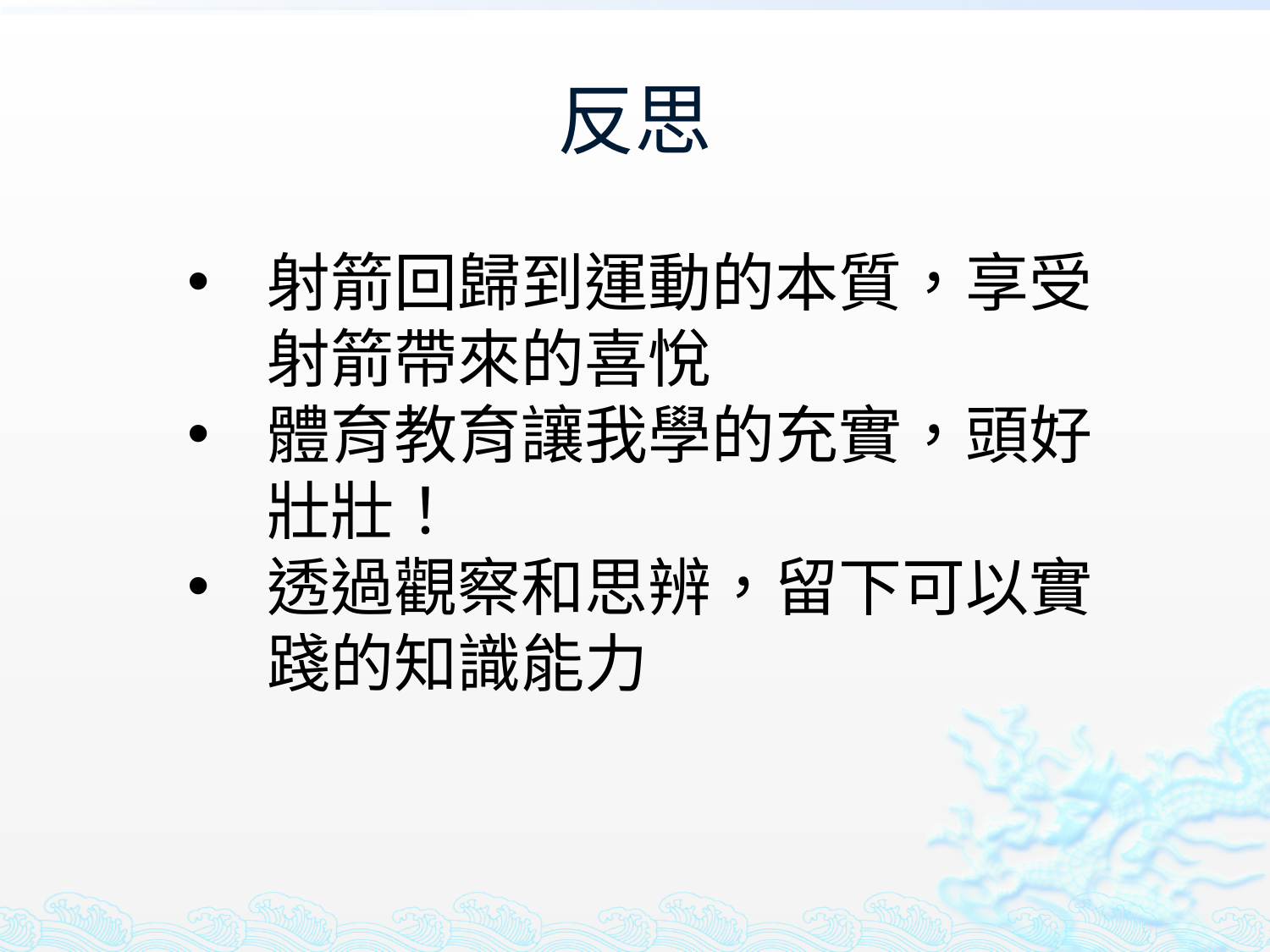

# 反思
射箭回歸到運動的本質，享受射箭帶來的喜悅
體育教育讓我學的充實，頭好壯壯！
透過觀察和思辨，留下可以實踐的知識能力